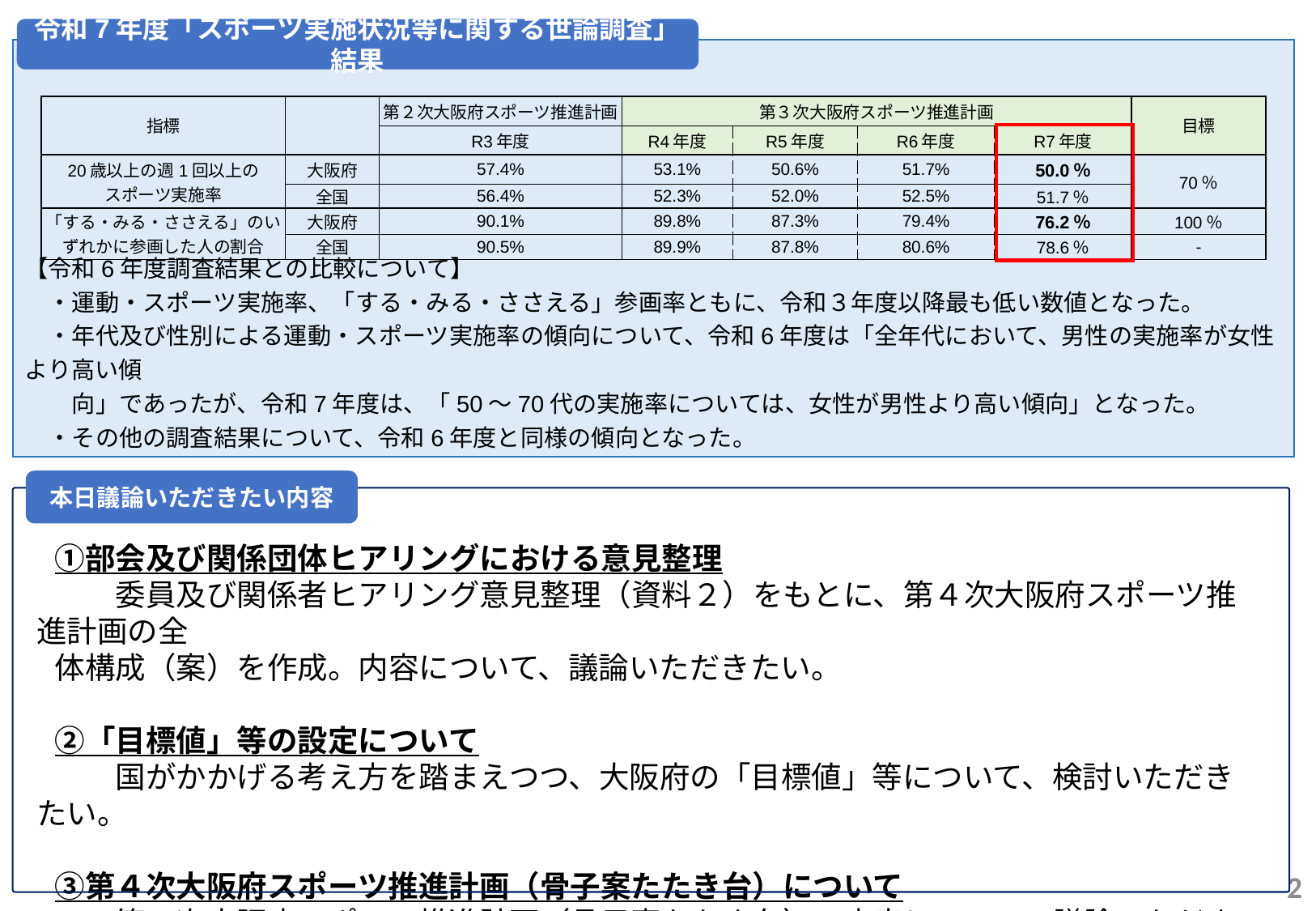

令和7年度「スポーツ実施状況等に関する世論調査」結果
【令和6年度調査結果との比較について】
　・運動・スポーツ実施率、「する・みる・ささえる」参画率ともに、令和３年度以降最も低い数値となった。
　・年代及び性別による運動・スポーツ実施率の傾向について、令和6年度は「全年代において、男性の実施率が女性より高い傾
　　向」であったが、令和7年度は、「50～70代の実施率については、女性が男性より高い傾向」となった。
　・その他の調査結果について、令和6年度と同様の傾向となった。
| 指標 |  | 第２次大阪府スポーツ推進計画 | 第３次大阪府スポーツ推進計画 |  |  |  | 目標 |
| --- | --- | --- | --- | --- | --- | --- | --- |
|  |  | R3年度 | R4年度 | R5年度 | R6年度 | R7年度 |  |
| 20歳以上の週1回以上の スポーツ実施率 | 大阪府 | 57.4% | 53.1% | 50.6% | 51.7% | 50.0％ | 70％ |
|  | 全国 | 56.4% | 52.3% | 52.0% | 52.5% | 51.7％ |  |
| 「する・みる・ささえる」のいずれかに参画した人の割合 | 大阪府 | 90.1% | 89.8% | 87.3% | 79.4% | 76.2％ | 100％ |
|  | 全国 | 90.5% | 89.9% | 87.8% | 80.6% | 78.6％ | - |

本日議論いただきたい内容

　①部会及び関係団体ヒアリングにおける意見整理
　　　委員及び関係者ヒアリング意見整理（資料２）をもとに、第４次大阪府スポーツ推進計画の全
　体構成（案）を作成。内容について、議論いただきたい。

　②「目標値」等の設定について
　　　国がかかげる考え方を踏まえつつ、大阪府の「目標値」等について、検討いただきたい。

　③第４次大阪府スポーツ推進計画（骨子案たたき台）について
　　　第４次大阪府スポーツ推進計画（骨子案たたき台）の内容について、議論いただきたい。

2